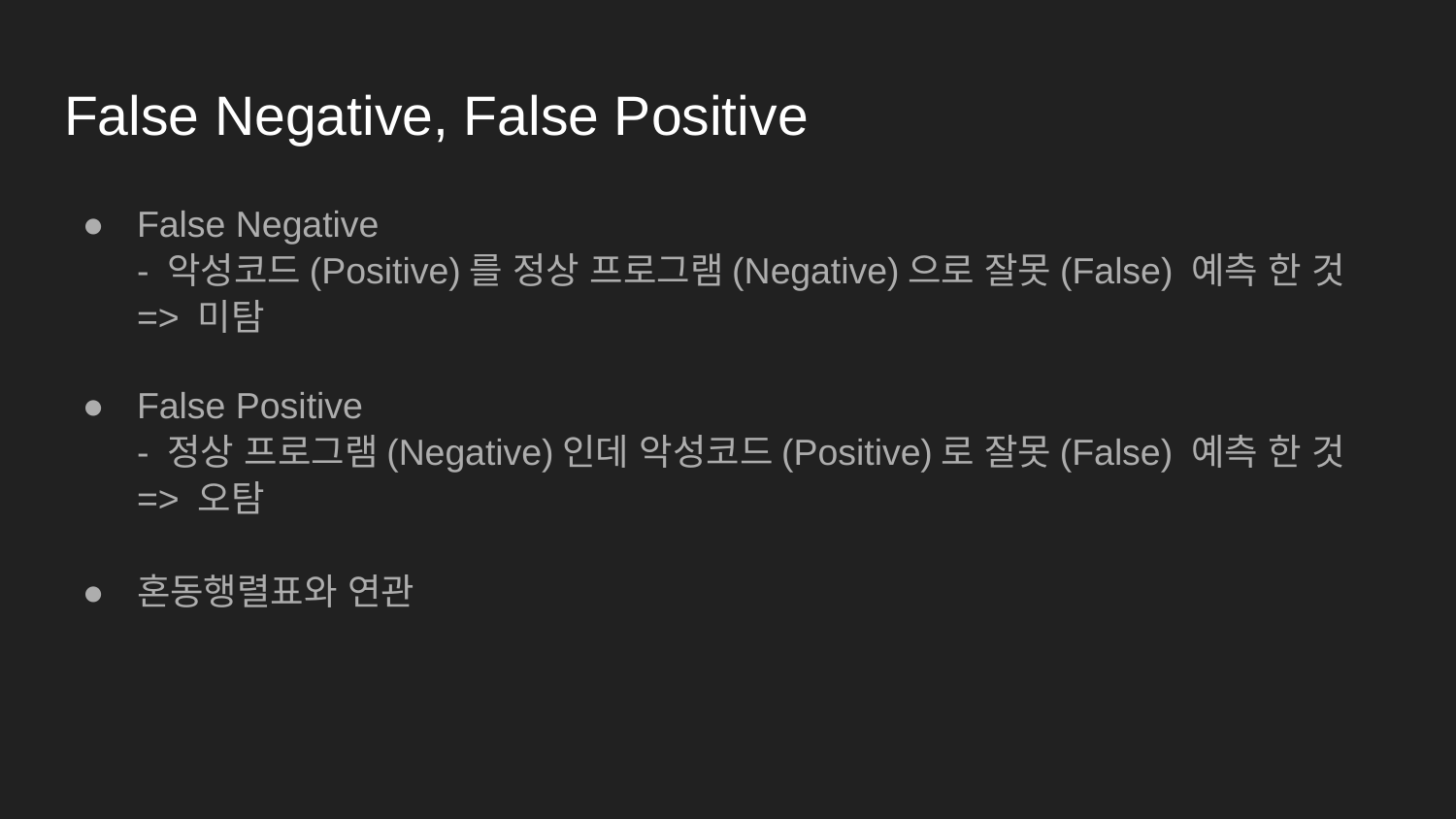

# False Negative, False Positive
False Negative
- 악성코드(Positive)를 정상 프로그램(Negative)으로 잘못(False) 예측 한 것 => 미탐
False Positive
- 정상 프로그램(Negative)인데 악성코드(Positive)로 잘못(False) 예측 한 것 => 오탐
혼동행렬표와 연관